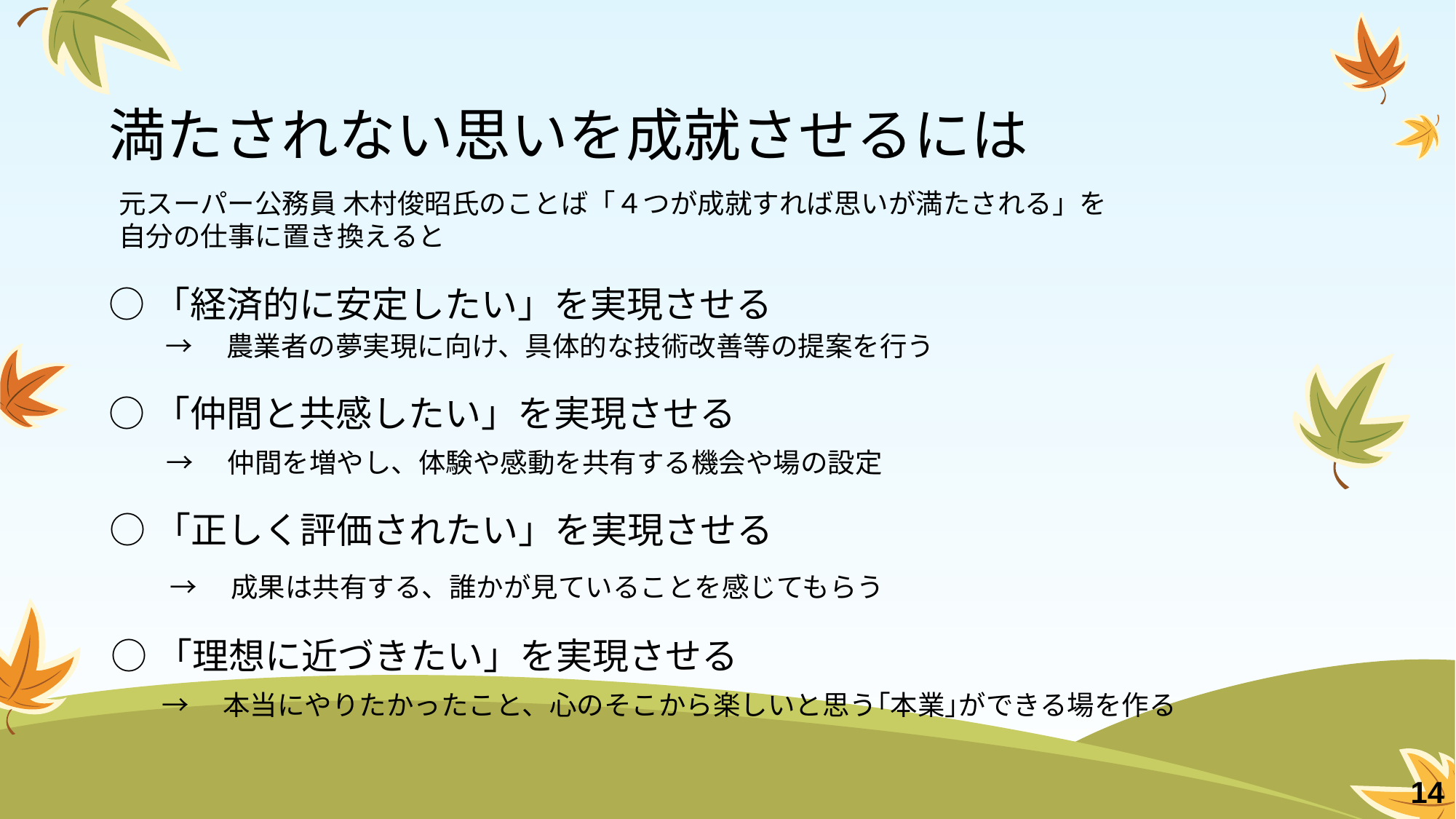

満たされない思いを成就させるには
元スーパー公務員 木村俊昭氏のことば「４つが成就すれば思いが満たされる」を
自分の仕事に置き換えると
○「経済的に安定したい」を実現させる
→　農業者の夢実現に向け、具体的な技術改善等の提案を行う
○「仲間と共感したい」を実現させる
→　仲間を増やし、体験や感動を共有する機会や場の設定
○「正しく評価されたい」を実現させる
→　成果は共有する、誰かが見ていることを感じてもらう
○「理想に近づきたい」を実現させる
→　本当にやりたかったこと、心のそこから楽しいと思う｢本業｣ができる場を作る